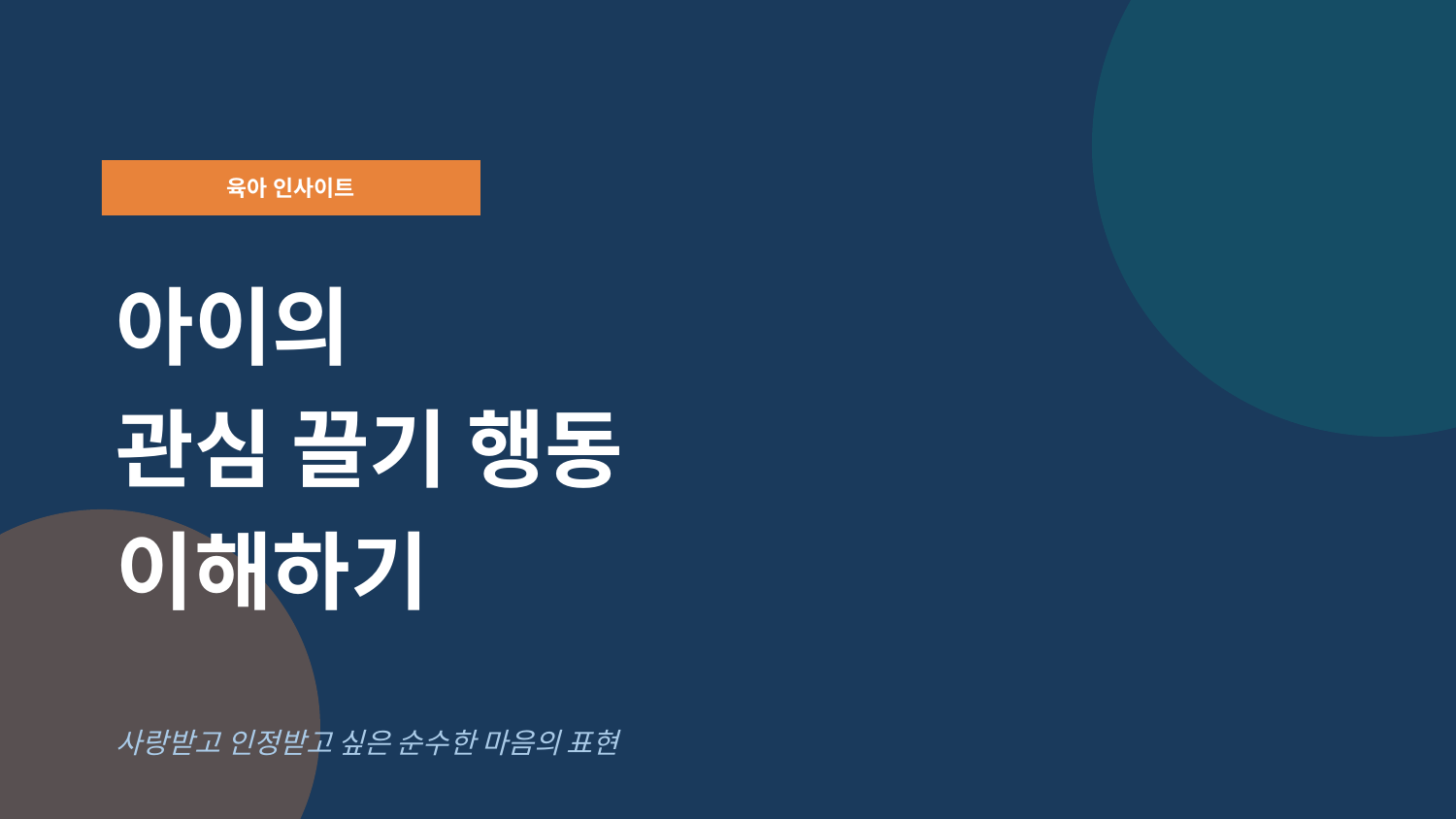

육아 인사이트
아이의
관심 끌기 행동
이해하기

사랑받고 인정받고 싶은 순수한 마음의 표현